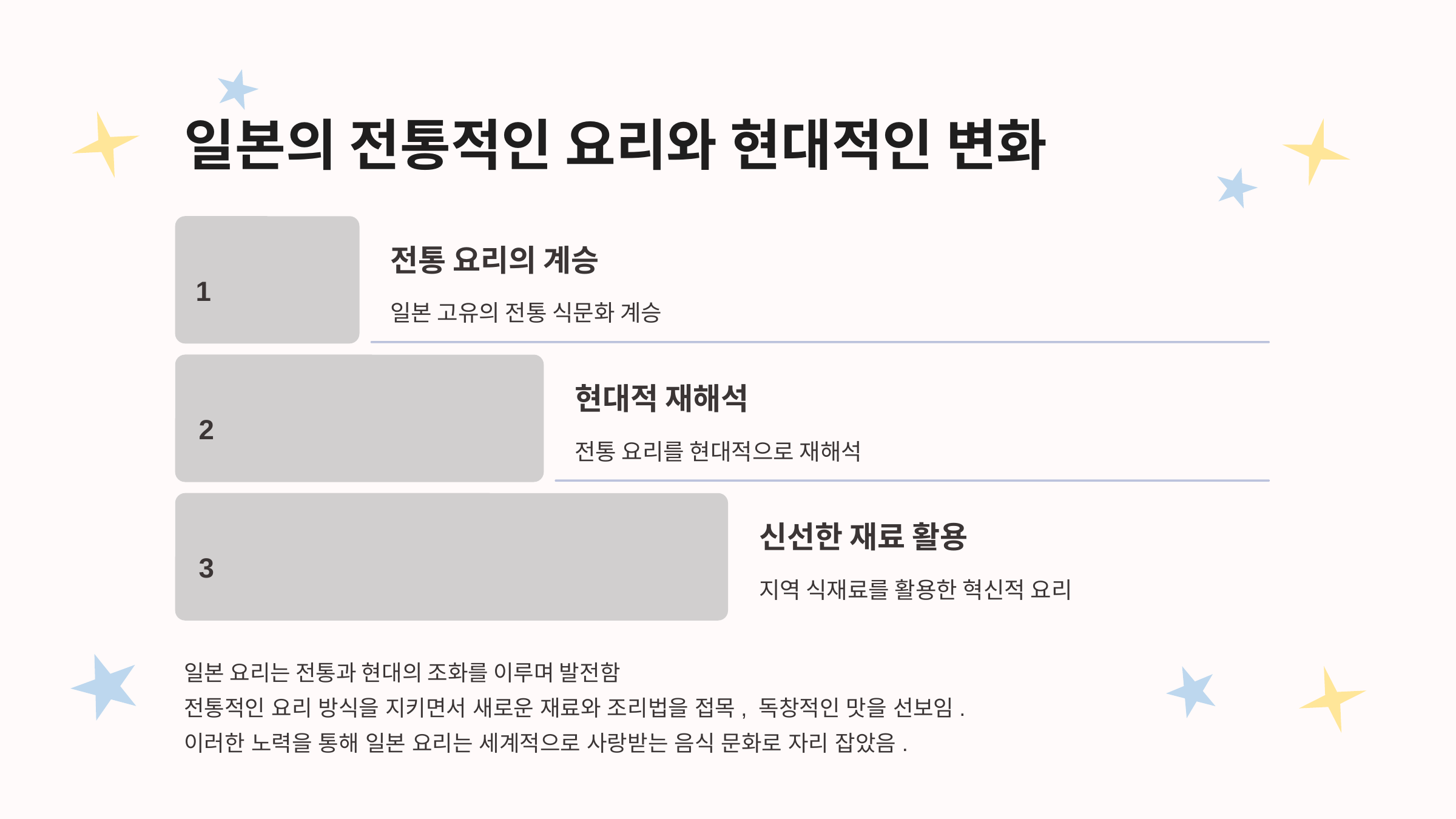

일본의 전통적인 요리와 현대적인 변화

전통 요리의 계승
1
일본 고유의 전통 식문화 계승

현대적 재해석
2
전통 요리를 현대적으로 재해석

신선한 재료 활용
3
지역 식재료를 활용한 혁신적 요리
일본 요리는 전통과 현대의 조화를 이루며 발전함
전통적인 요리 방식을 지키면서 새로운 재료와 조리법을 접목, 독창적인 맛을 선보임.
이러한 노력을 통해 일본 요리는 세계적으로 사랑받는 음식 문화로 자리 잡았음.